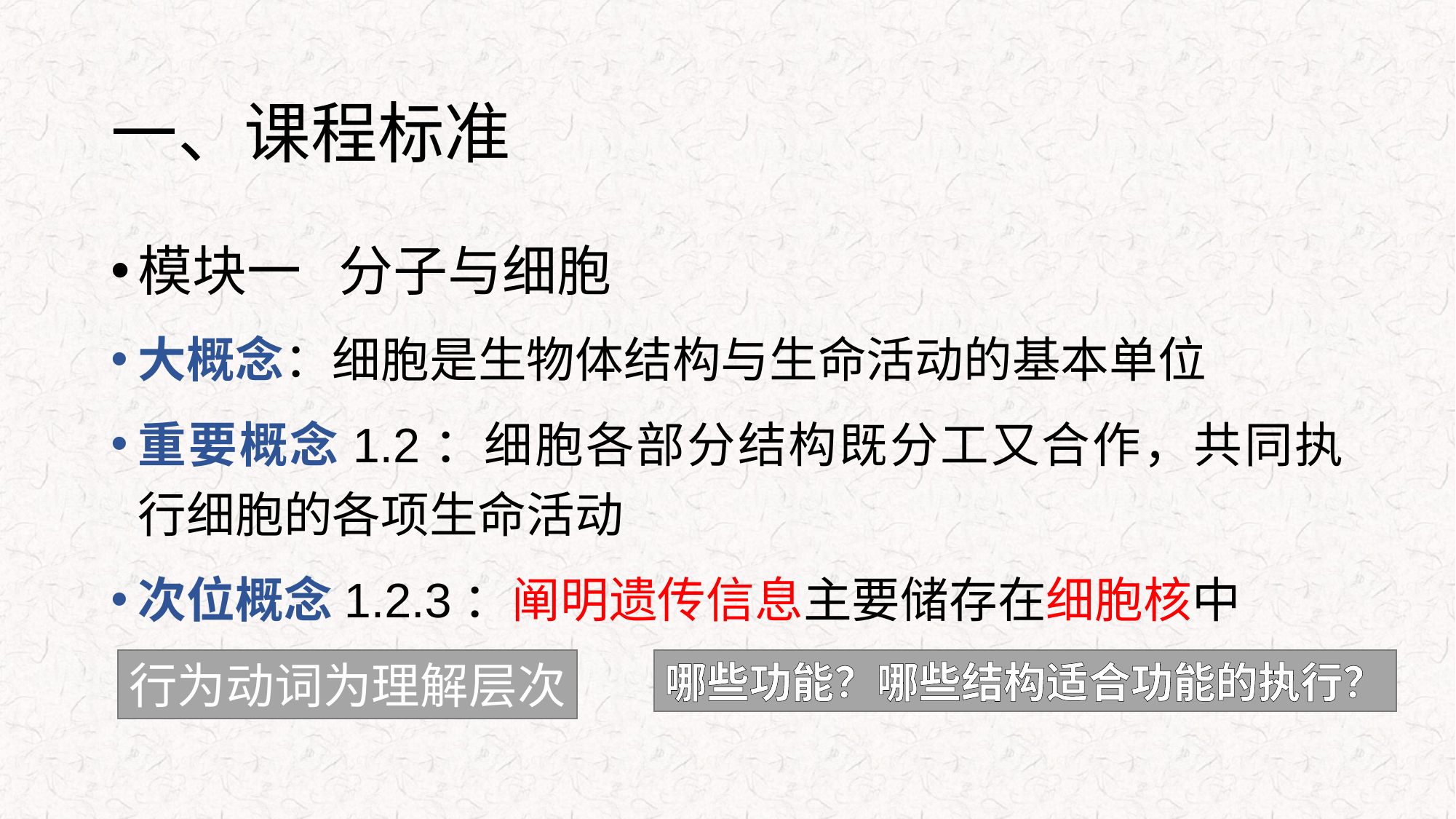

# 一、课程标准
模块一   分子与细胞
大概念：细胞是生物体结构与生命活动的基本单位
重要概念1.2：细胞各部分结构既分工又合作，共同执行细胞的各项生命活动
次位概念1.2.3：阐明遗传信息主要储存在细胞核中
行为动词为理解层次
哪些功能？哪些结构适合功能的执行？